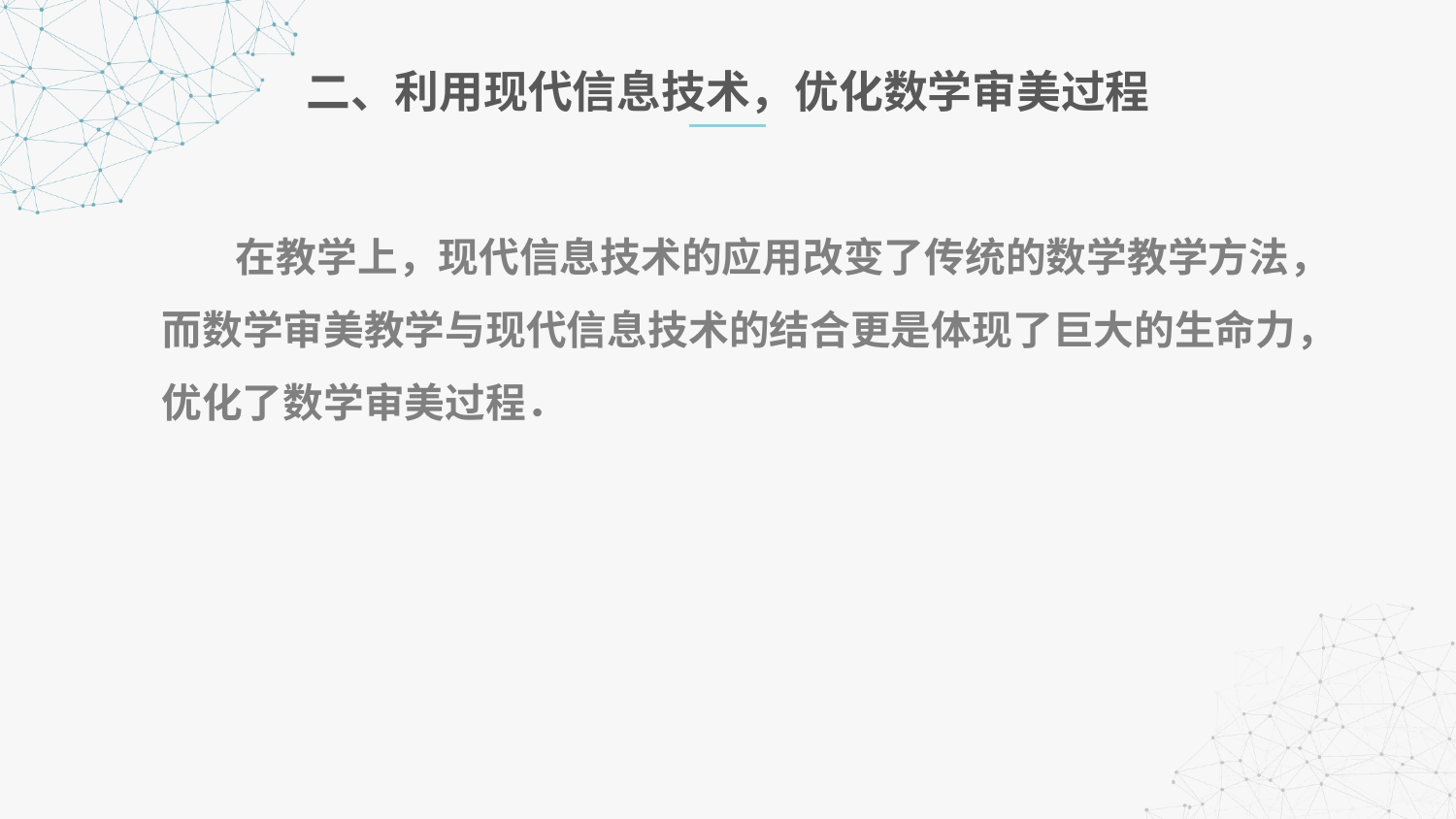

二、利用现代信息技术，优化数学审美过程

       在教学上，现代信息技术的应用改变了传统的数学教学方法，而数学审美教学与现代信息技术的结合更是体现了巨大的生命力，优化了数学审美过程．